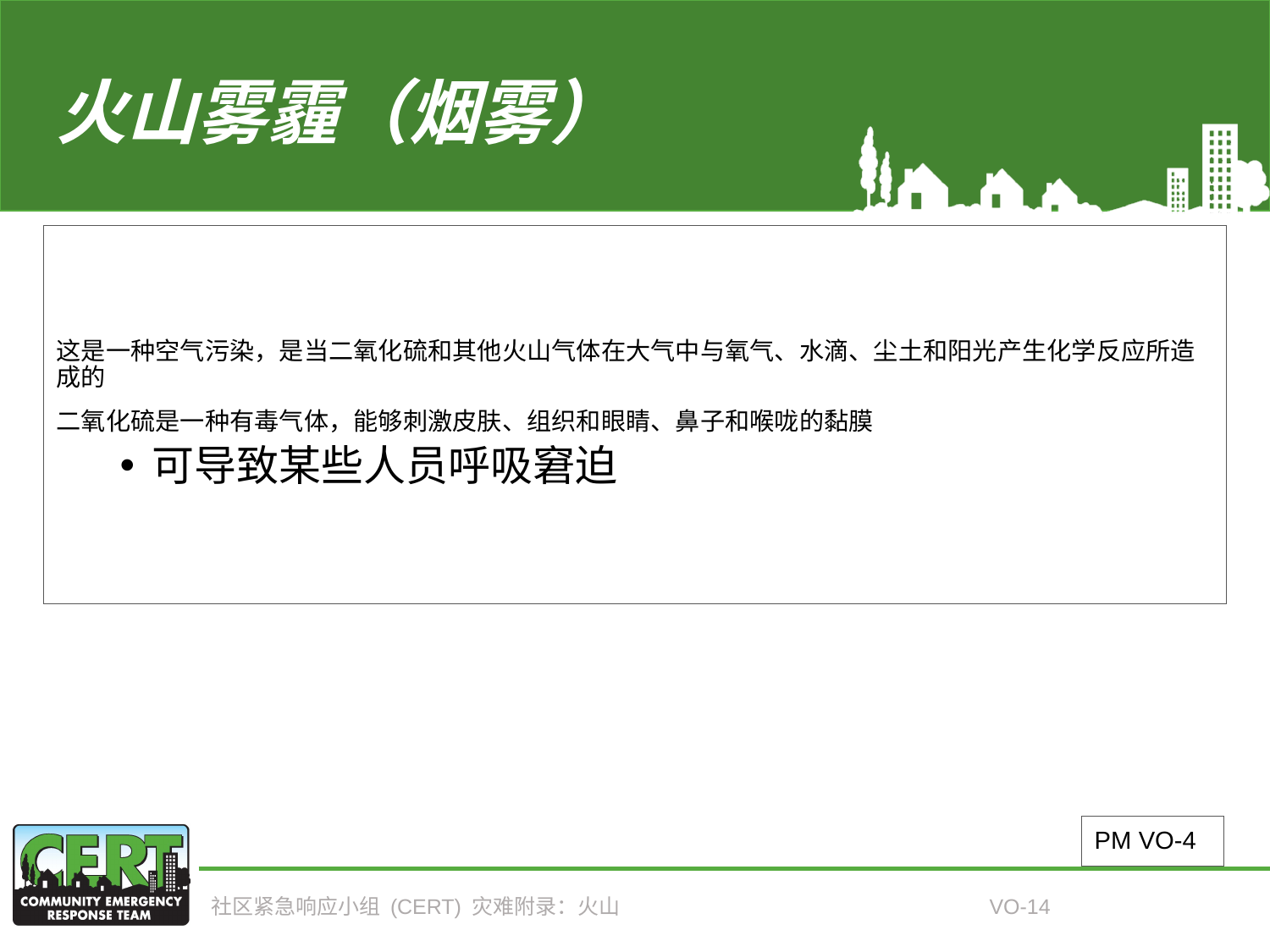

# 火山雾霾（烟雾）
这是一种空气污染，是当二氧化硫和其他火山气体在大气中与氧气、水滴、尘土和阳光产生化学反应所造成的
二氧化硫是一种有毒气体，能够刺激皮肤、组织和眼睛、鼻子和喉咙的黏膜
可导致某些人员呼吸窘迫
PM VO-4
社区紧急响应小组 (CERT) 灾难附录：火山
VO-14